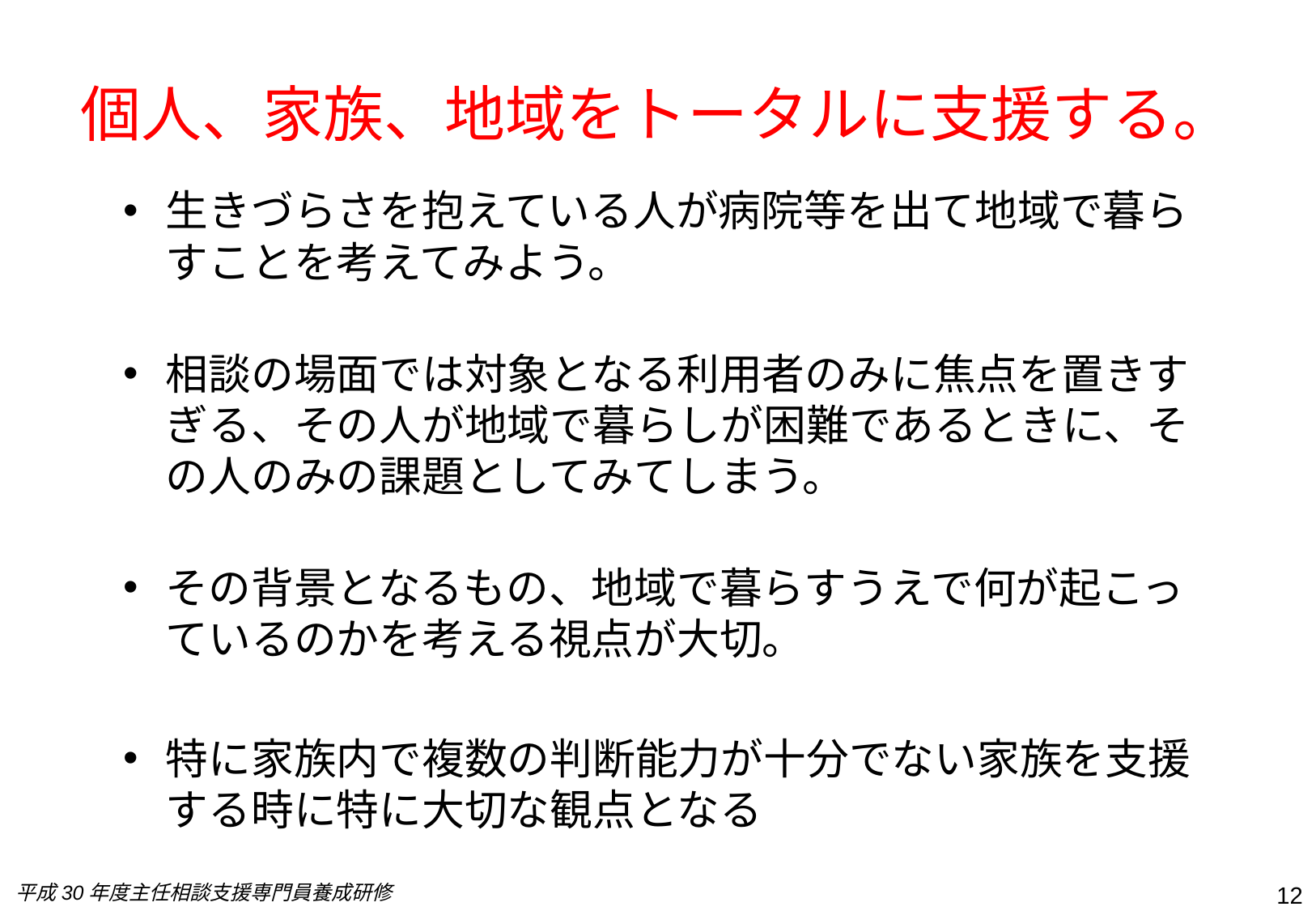

# 個人、家族、地域をトータルに支援する。
生きづらさを抱えている人が病院等を出て地域で暮らすことを考えてみよう。

相談の場面では対象となる利用者のみに焦点を置きすぎる、その人が地域で暮らしが困難であるときに、その人のみの課題としてみてしまう。

その背景となるもの、地域で暮らすうえで何が起こっているのかを考える視点が大切。

特に家族内で複数の判断能力が十分でない家族を支援する時に特に大切な観点となる

平成30年度主任相談支援専門員養成研修
12